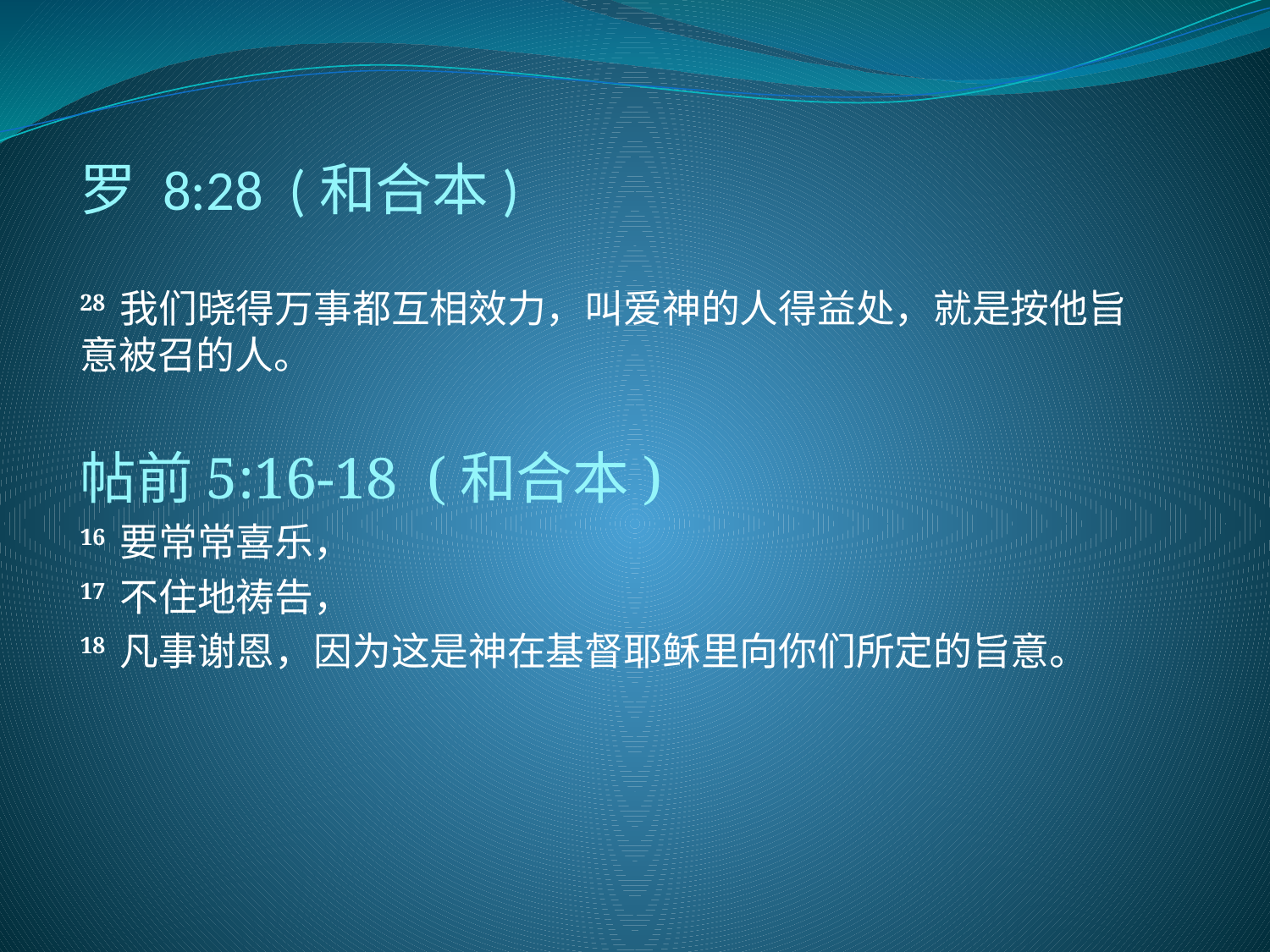

#
罗 8:28  (和合本)

28 我们晓得万事都互相效力，叫爱神的人得益处，就是按他旨意被召的人。

帖前5:16-18  (和合本)
16 要常常喜乐，
17 不住地祷告，
18 凡事谢恩，因为这是神在基督耶稣里向你们所定的旨意。